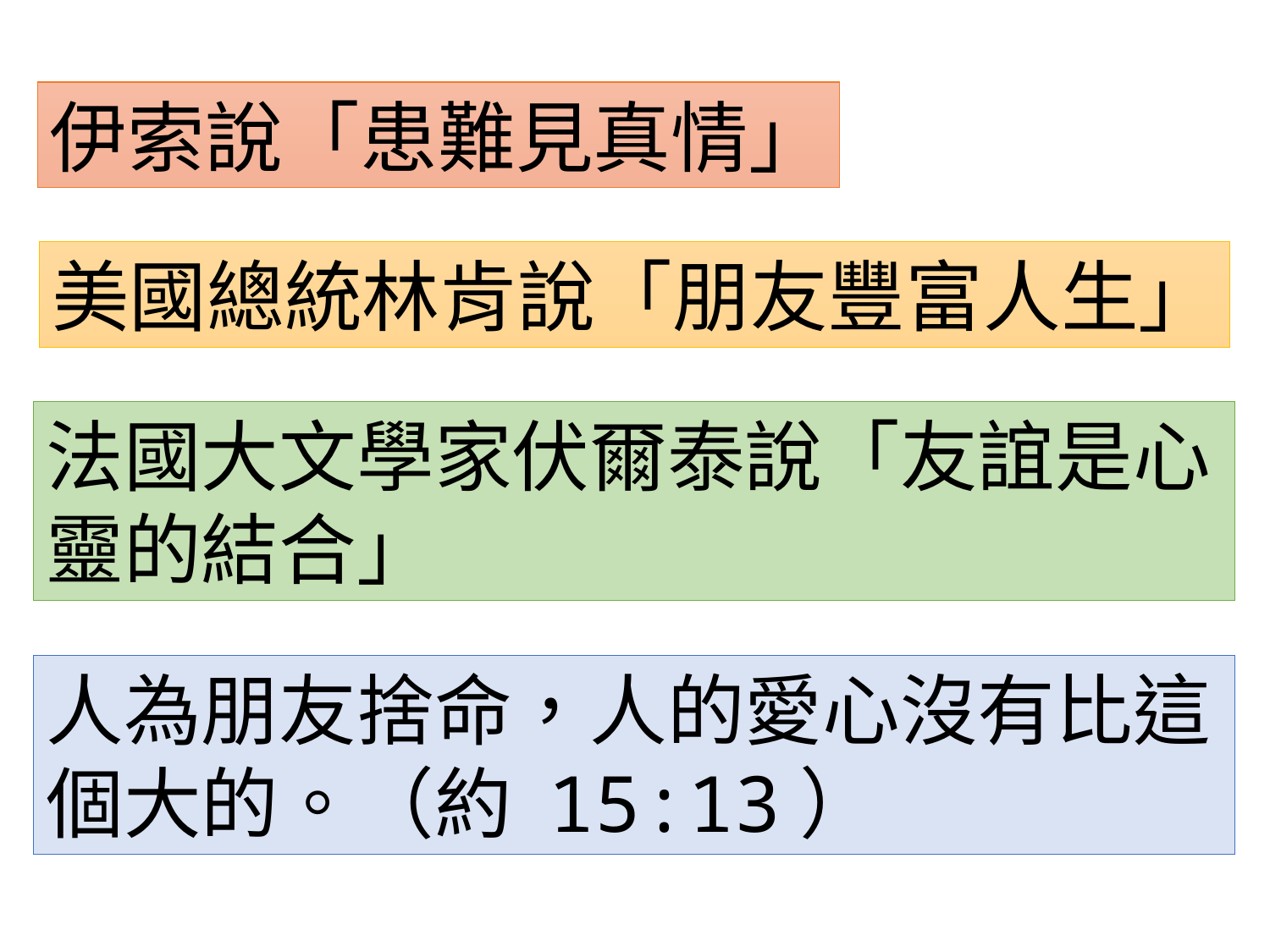

伊索說「患難見真情」
美國總統林肯說「朋友豐富人生」
法國大文學家伏爾泰說「友誼是心靈的結合」
人為朋友捨命，人的愛心沒有比這個大的。（約 15:13）